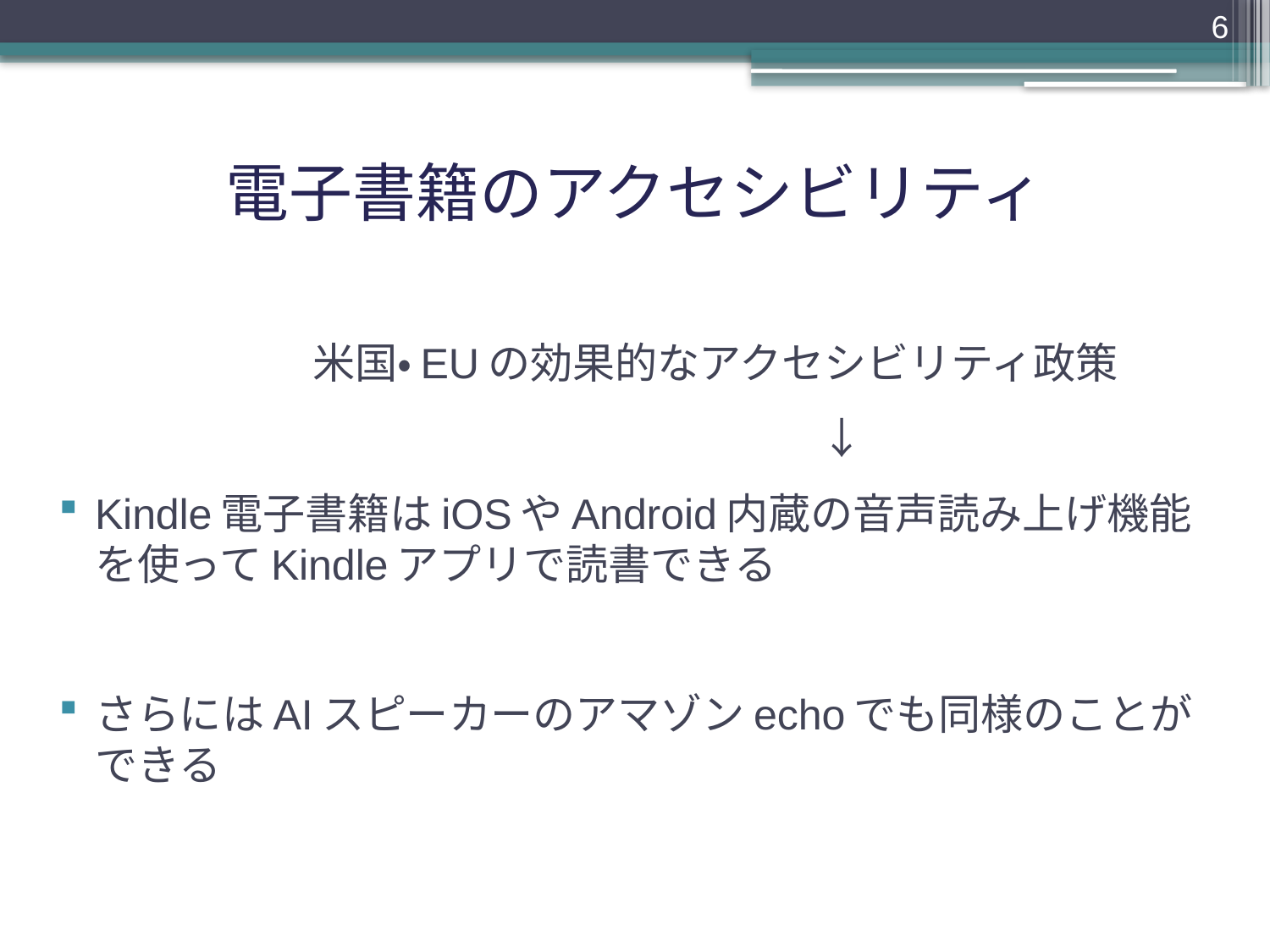

6
# 電子書籍のアクセシビリティ
　　　　　　米国・EUの効果的なアクセシビリティ政策
　　　　　　　　　　　　　　　　　　↓
Kindle電子書籍はiOSやAndroid内蔵の音声読み上げ機能を使ってKindleアプリで読書できる

さらにはAIスピーカーのアマゾンechoでも同様のことができる